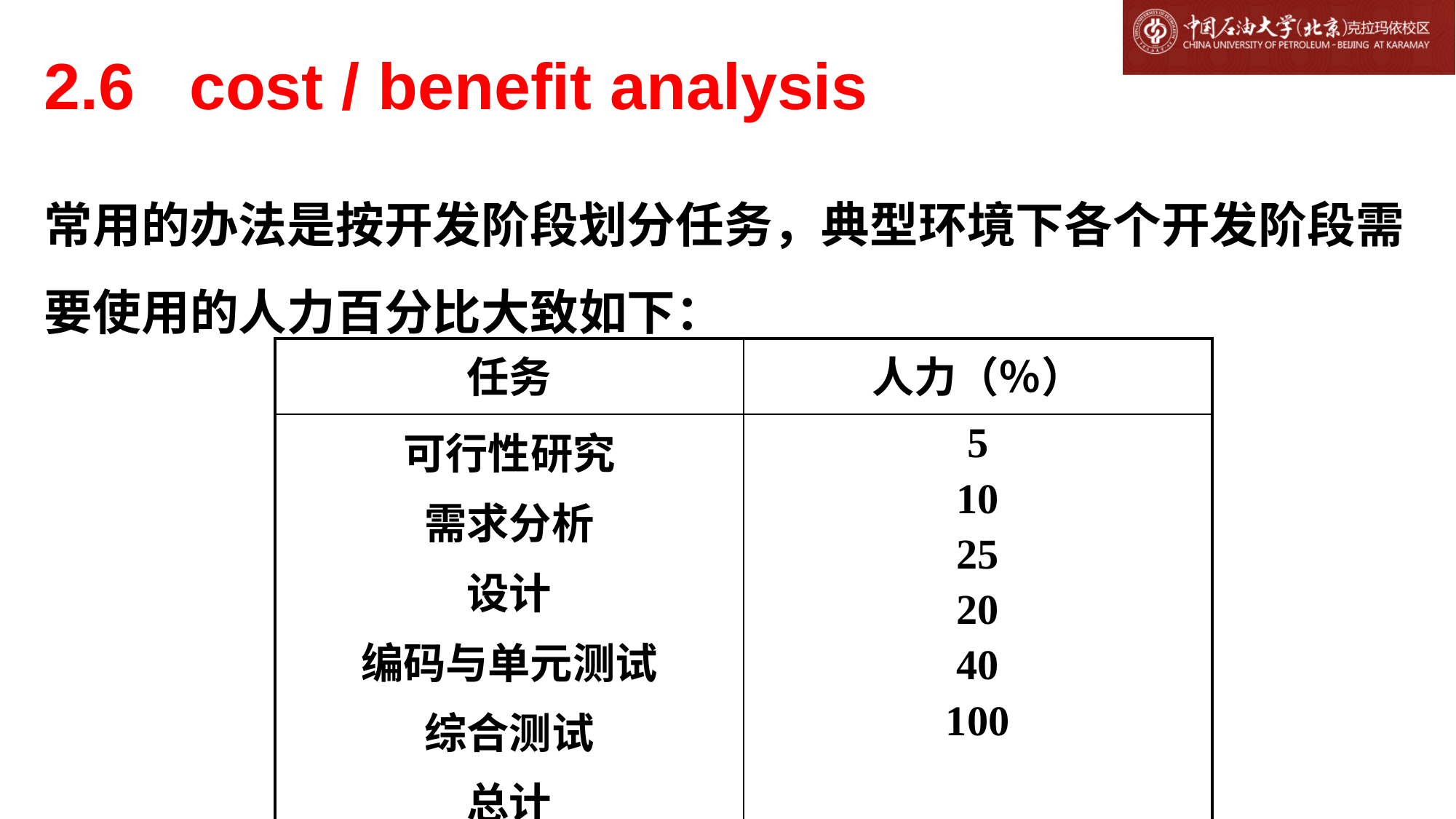

# 2.6   cost / benefit analysis
常用的办法是按开发阶段划分任务，典型环境下各个开发阶段需要使用的人力百分比大致如下：
| 任务 | 人力（％） |
| --- | --- |
| 可行性研究 需求分析 设计 编码与单元测试 综合测试 总计 | 5 10 25 20 40 100 |